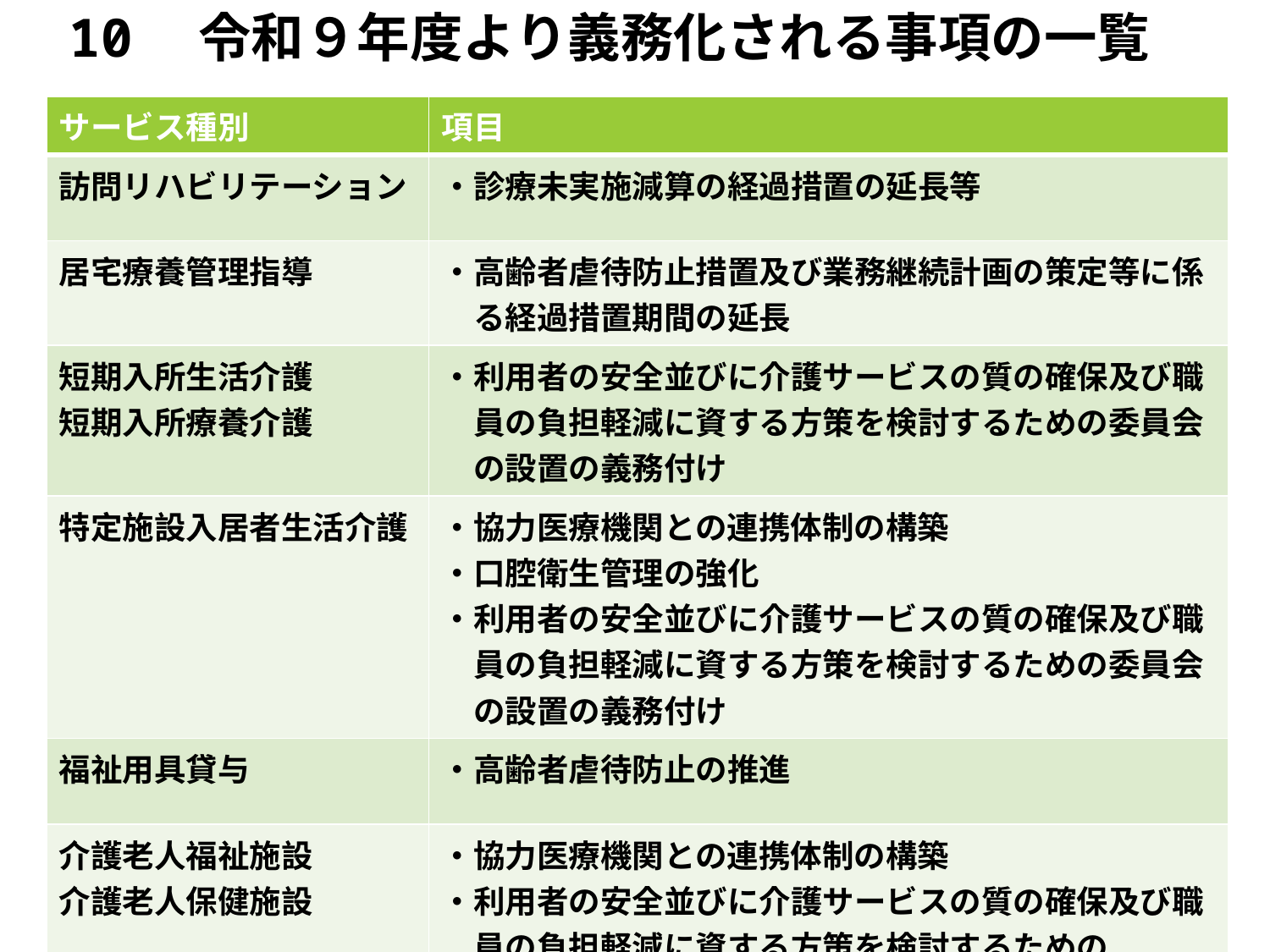

10　令和９年度より義務化される事項の一覧
| サービス種別 | 項目 |
| --- | --- |
| 訪問リハビリテーション | ・診療未実施減算の経過措置の延長等 |
| 居宅療養管理指導 | ・高齢者虐待防止措置及び業務継続計画の策定等に係 　る経過措置期間の延長 |
| 短期入所生活介護 短期入所療養介護 | ・利用者の安全並びに介護サービスの質の確保及び職 　員の負担軽減に資する方策を検討するための委員会 　の設置の義務付け |
| 特定施設入居者生活介護 | ・協力医療機関との連携体制の構築 ・口腔衛生管理の強化 ・利用者の安全並びに介護サービスの質の確保及び職 　員の負担軽減に資する方策を検討するための委員会 　の設置の義務付け |
| 福祉用具貸与 | ・高齢者虐待防止の推進 |
| 介護老人福祉施設 介護老人保健施設 | ・協力医療機関との連携体制の構築 ・利用者の安全並びに介護サービスの質の確保及び職 　員の負担軽減に資する方策を検討するための 　委員会の設置の義務付け |
26